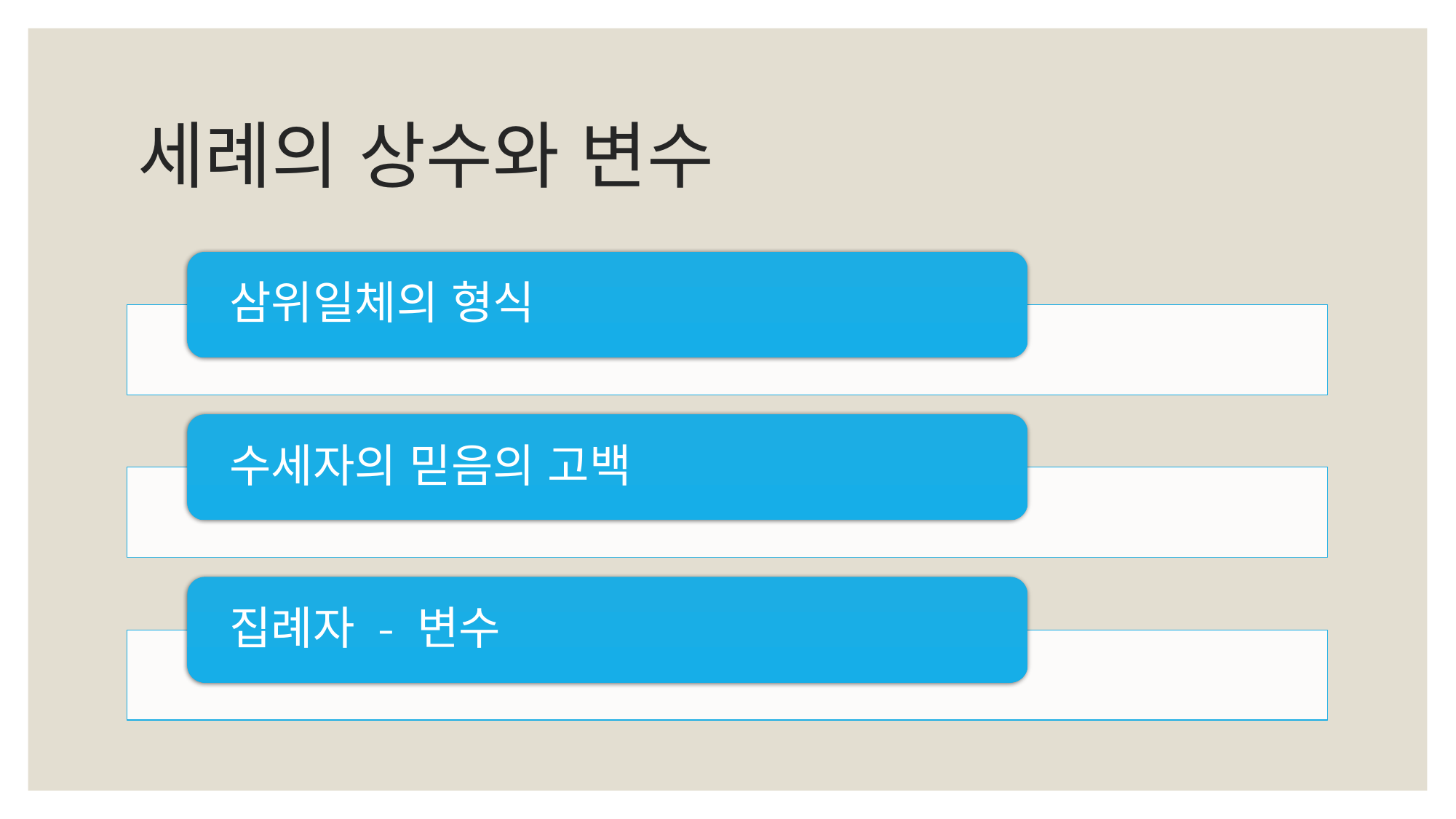

# 세례의 상수와 변수
삼위일체의 형식
수세자의 믿음의 고백
집례자 - 변수